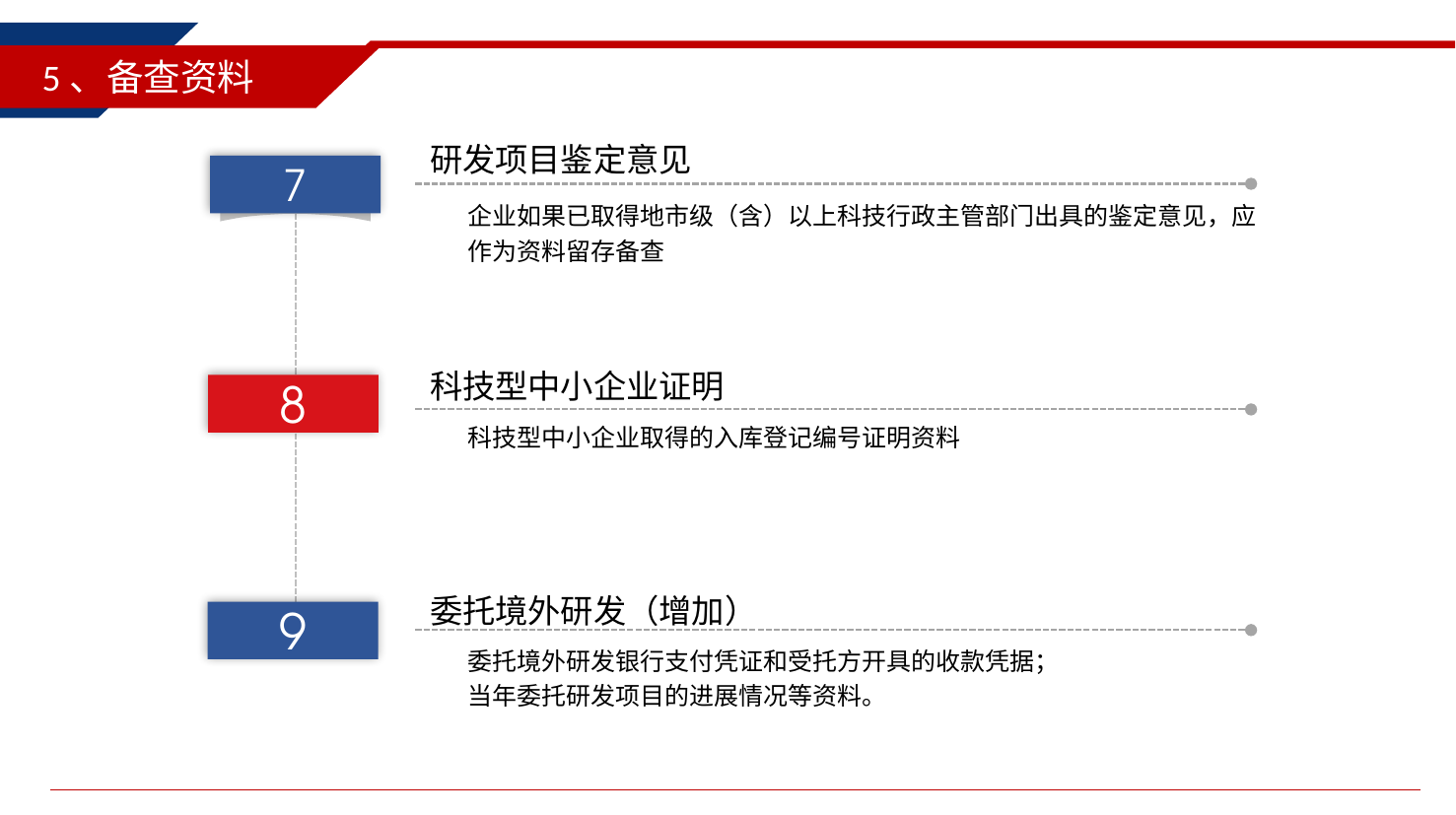

5、备查资料
研发项目鉴定意见
企业如果已取得地市级（含）以上科技行政主管部门出具的鉴定意见，应作为资料留存备查
7

8

9

科技型中小企业证明
科技型中小企业取得的入库登记编号证明资料
委托境外研发（增加）
委托境外研发银行支付凭证和受托方开具的收款凭据；
当年委托研发项目的进展情况等资料。